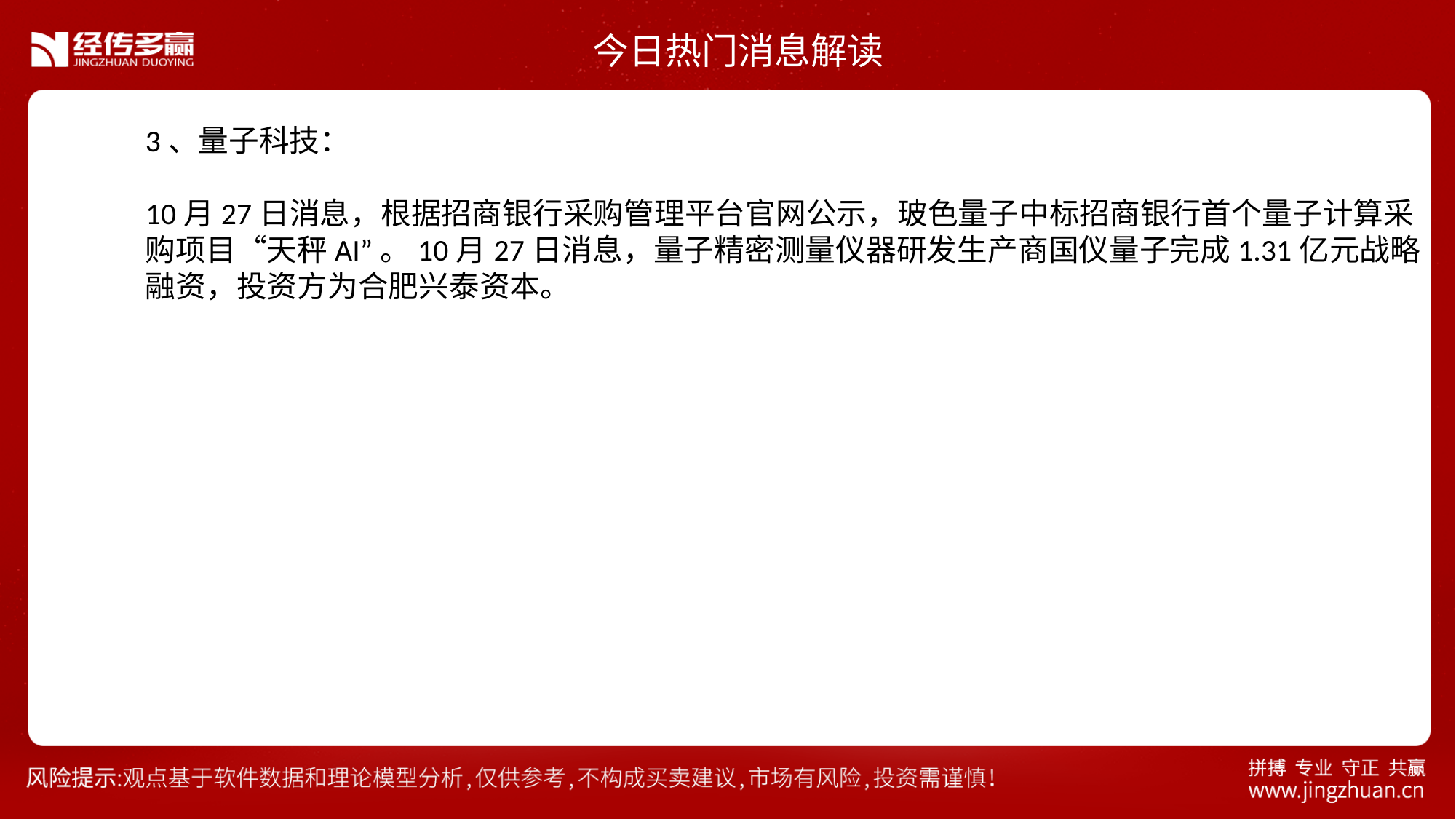

今日热门消息解读
3、量子科技：

10月27日消息，根据招商银行采购管理平台官网公示，玻色量子中标招商银行首个量子计算采购项目“天秤AI”。10月27日消息，量子精密测量仪器研发生产商国仪量子完成1.31亿元战略融资，投资方为合肥兴泰资本。